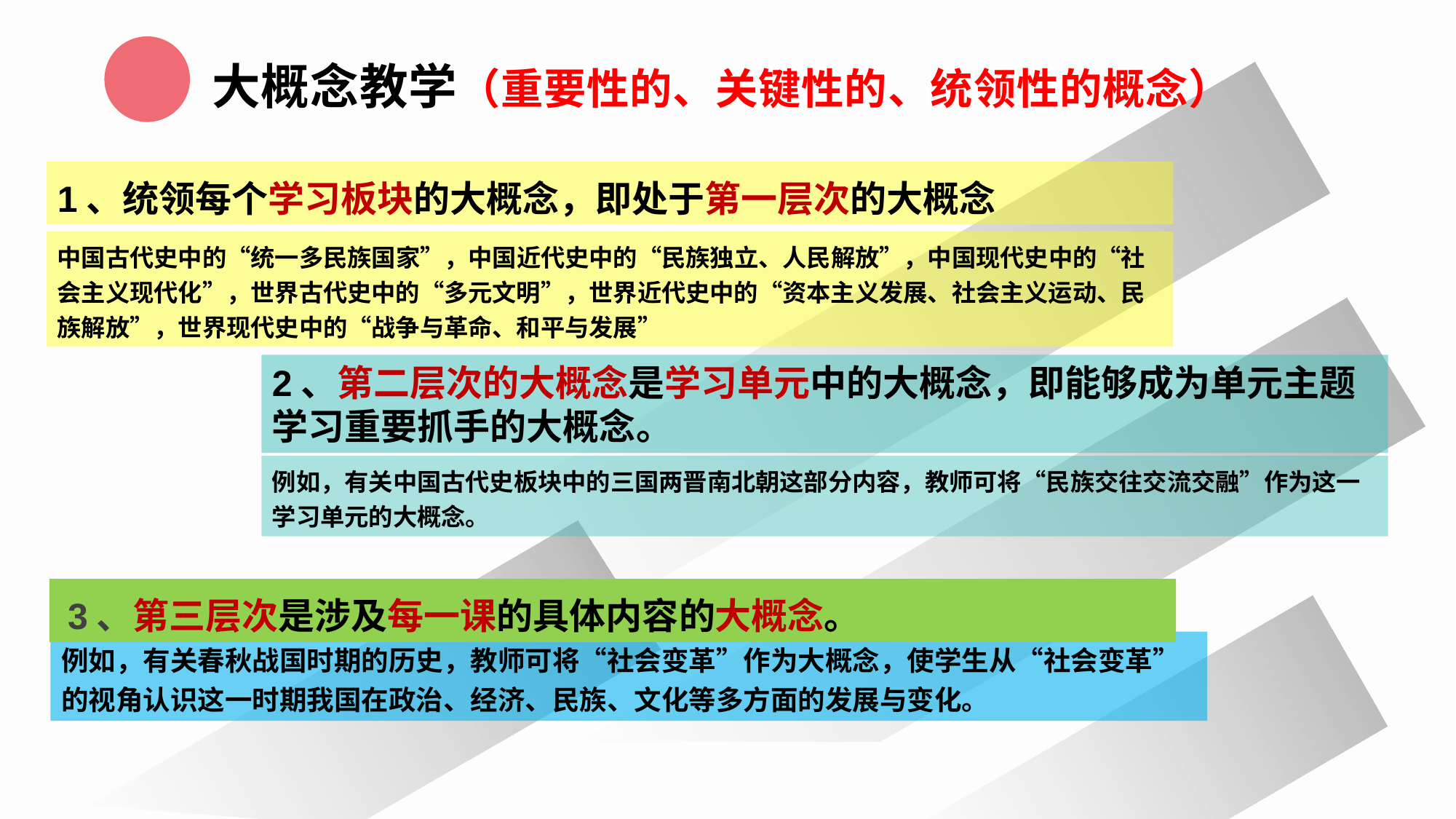

大概念教学（重要性的、关键性的、统领性的概念）
1、统领每个学习板块的大概念，即处于第一层次的大概念
中国古代史中的“统一多民族国家”，中国近代史中的“民族独立、人民解放”，中国现代史中的“社会主义现代化”，世界古代史中的“多元文明”，世界近代史中的“资本主义发展、社会主义运动、民族解放”，世界现代史中的“战争与革命、和平与发展”

2、第二层次的大概念是学习单元中的大概念，即能够成为单元主题学习重要抓手的大概念。
例如，有关中国古代史板块中的三国两晋南北朝这部分内容，教师可将“民族交往交流交融”作为这一学习单元的大概念。

 3、第三层次是涉及每一课的具体内容的大概念。
例如，有关春秋战国时期的历史，教师可将“社会变革”作为大概念，使学生从“社会变革”的视角认识这一时期我国在政治、经济、民族、文化等多方面的发展与变化。